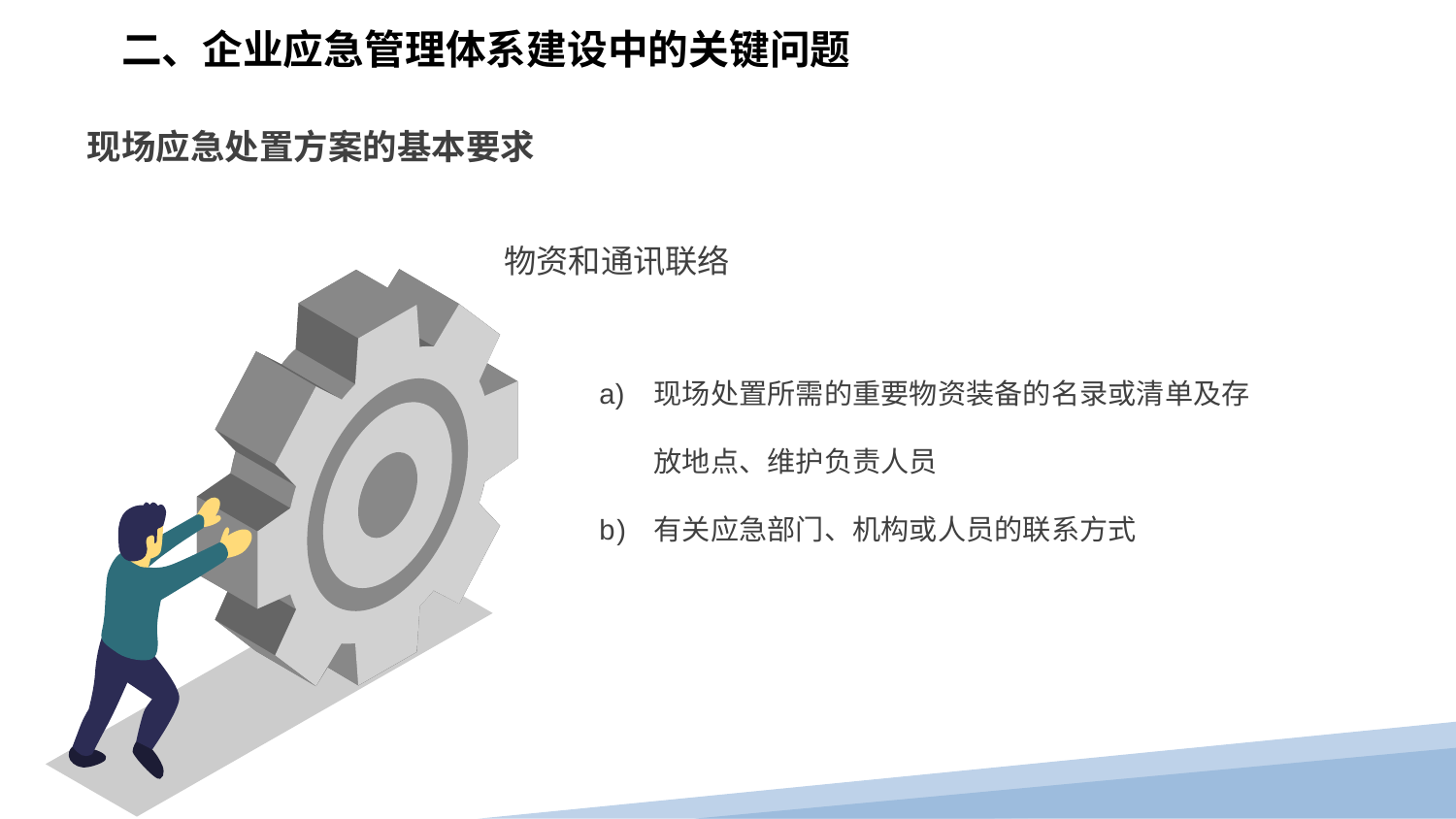

二、企业应急管理体系建设中的关键问题
现场应急处置方案的基本要求
物资和通讯联络

现场处置所需的重要物资装备的名录或清单及存放地点、维护负责人员
有关应急部门、机构或人员的联系方式